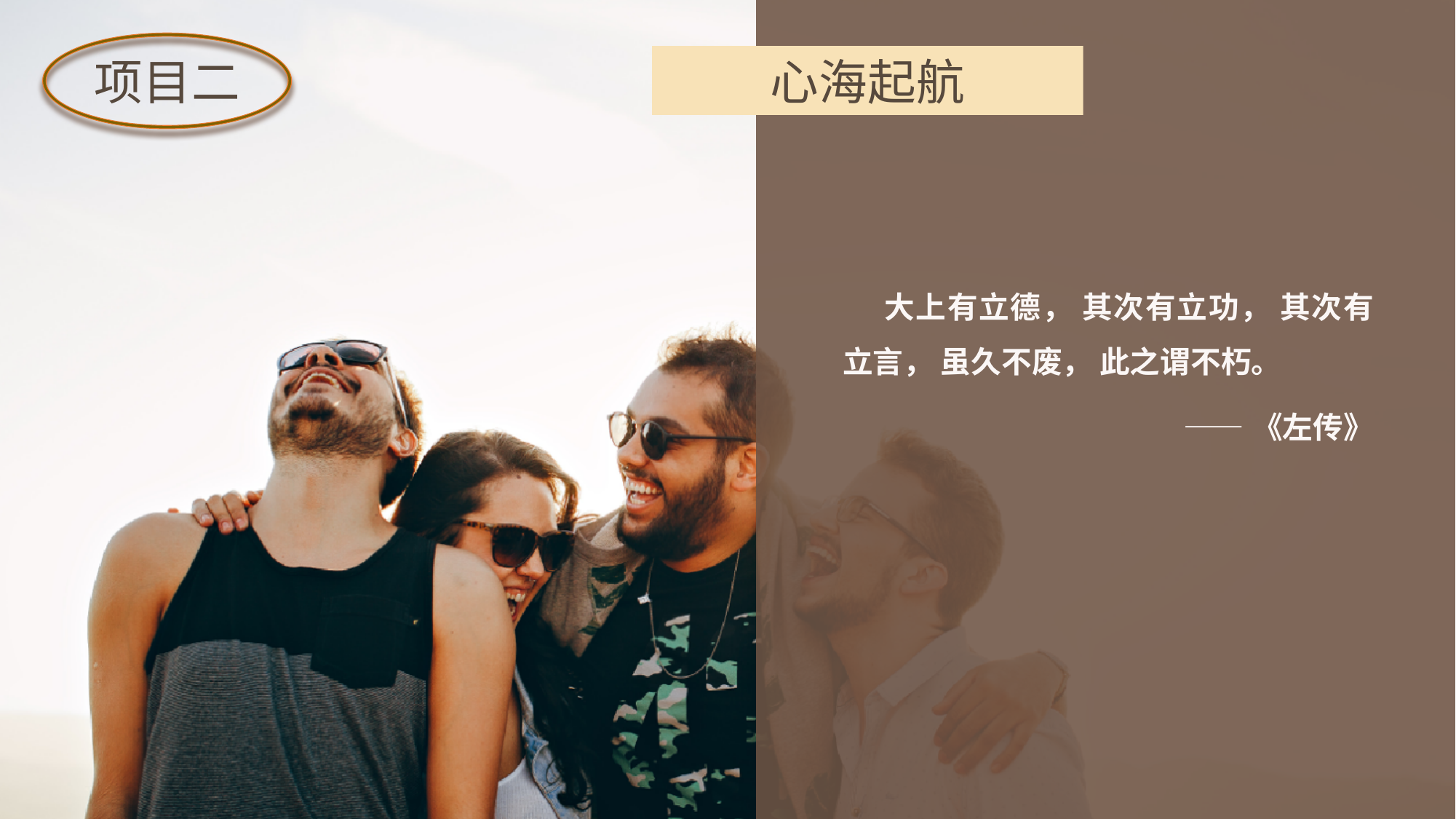

项目二
心海起航
    大上有立德， 其次有立功， 其次有立言， 虽久不废， 此之谓不朽。
                                      ——《左传》